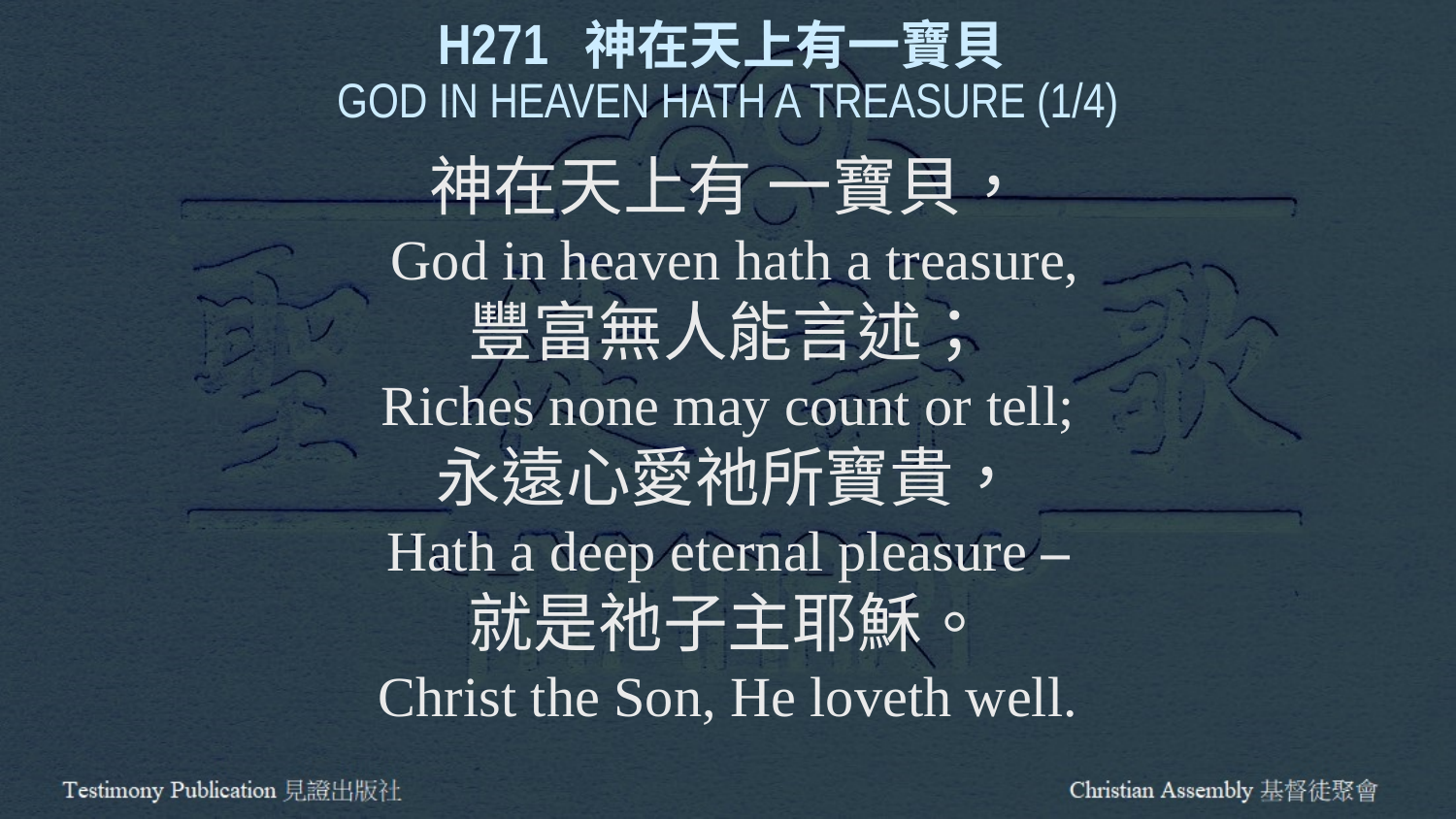

H271  神在天上有一寶貝
GOD IN HEAVEN HATH A TREASURE (1/4)
神在天上有 一寶貝，
 God in heaven hath a treasure,
豐富無人能言述；
Riches none may count or tell;
永遠心愛祂所寶貴，
Hath a deep eternal pleasure –
就是祂子主耶穌。
Christ the Son, He loveth well.